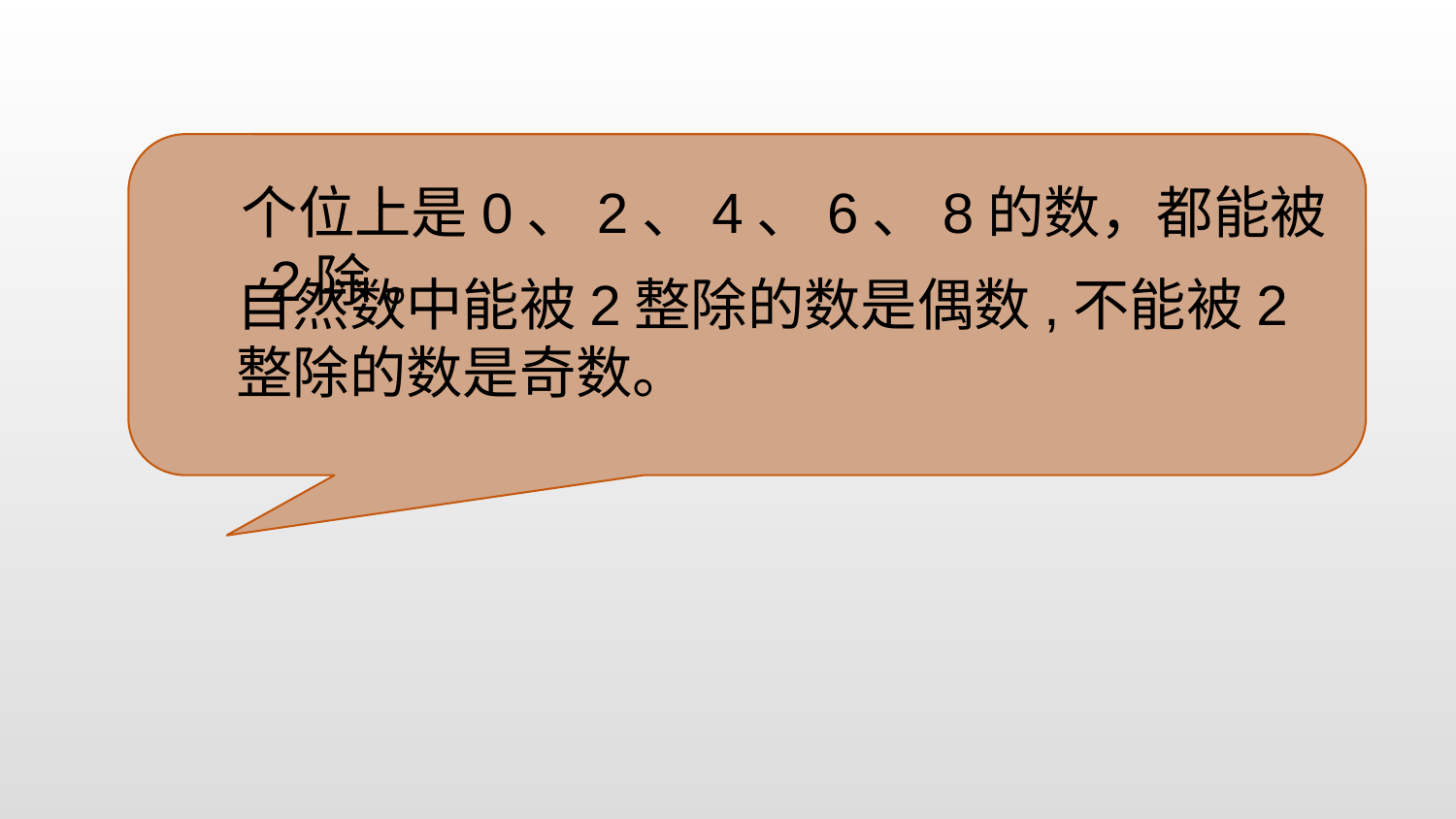

个位上是0、2、4、6、8的数，都能被2除 。
自然数中能被2整除的数是偶数,不能被2整除的数是奇数。